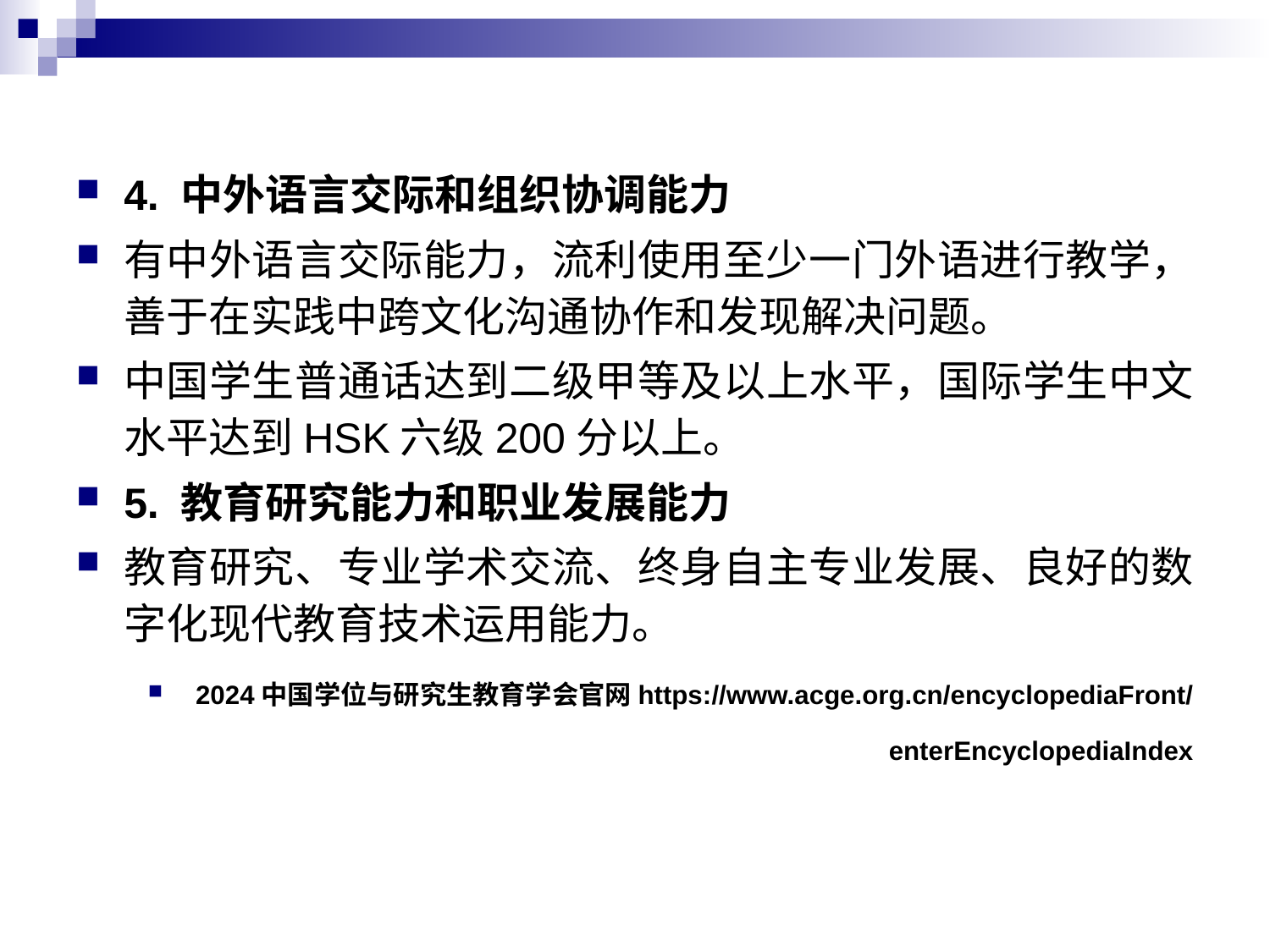

4. 中外语言交际和组织协调能力
有中外语言交际能力，流利使用至少一门外语进行教学，善于在实践中跨文化沟通协作和发现解决问题。
中国学生普通话达到二级甲等及以上水平，国际学生中文水平达到HSK六级200分以上。
5. 教育研究能力和职业发展能力
教育研究、专业学术交流、终身自主专业发展、良好的数字化现代教育技术运用能力。
2024中国学位与研究生教育学会官网https://www.acge.org.cn/encyclopediaFront/enterEncyclopediaIndex